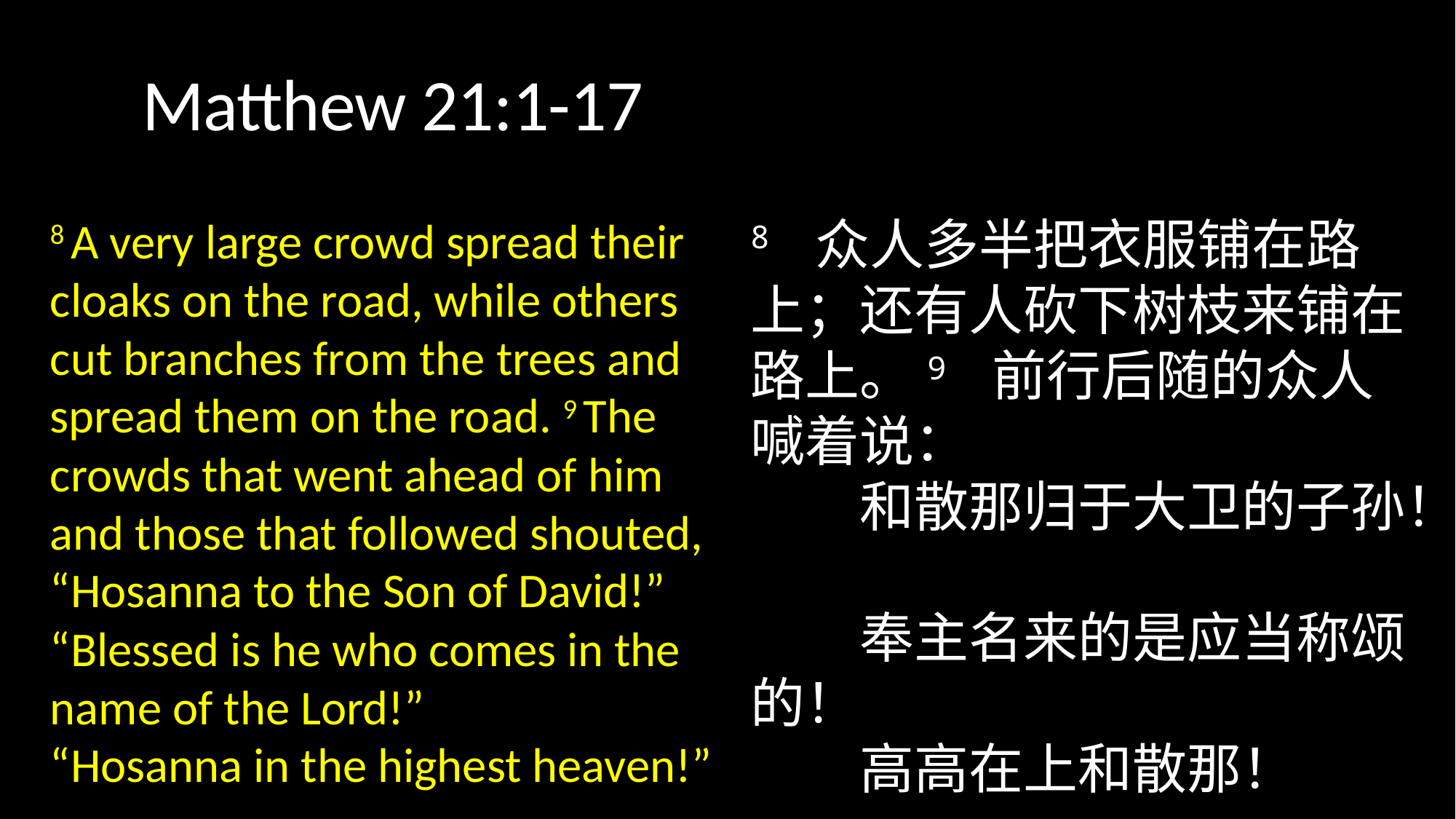

# Matthew 21:1-17
8 A very large crowd spread their cloaks on the road, while others cut branches from the trees and spread them on the road. 9 The crowds that went ahead of him and those that followed shouted,
“Hosanna to the Son of David!”
“Blessed is he who comes in the name of the Lord!”
“Hosanna in the highest heaven!”
8 众人多半把衣服铺在路上；还有人砍下树枝来铺在路上。9 前行后随的众人喊着说：
	和散那归于大卫的子孙！
	奉主名来的是应当称颂的！
	高高在上和散那！